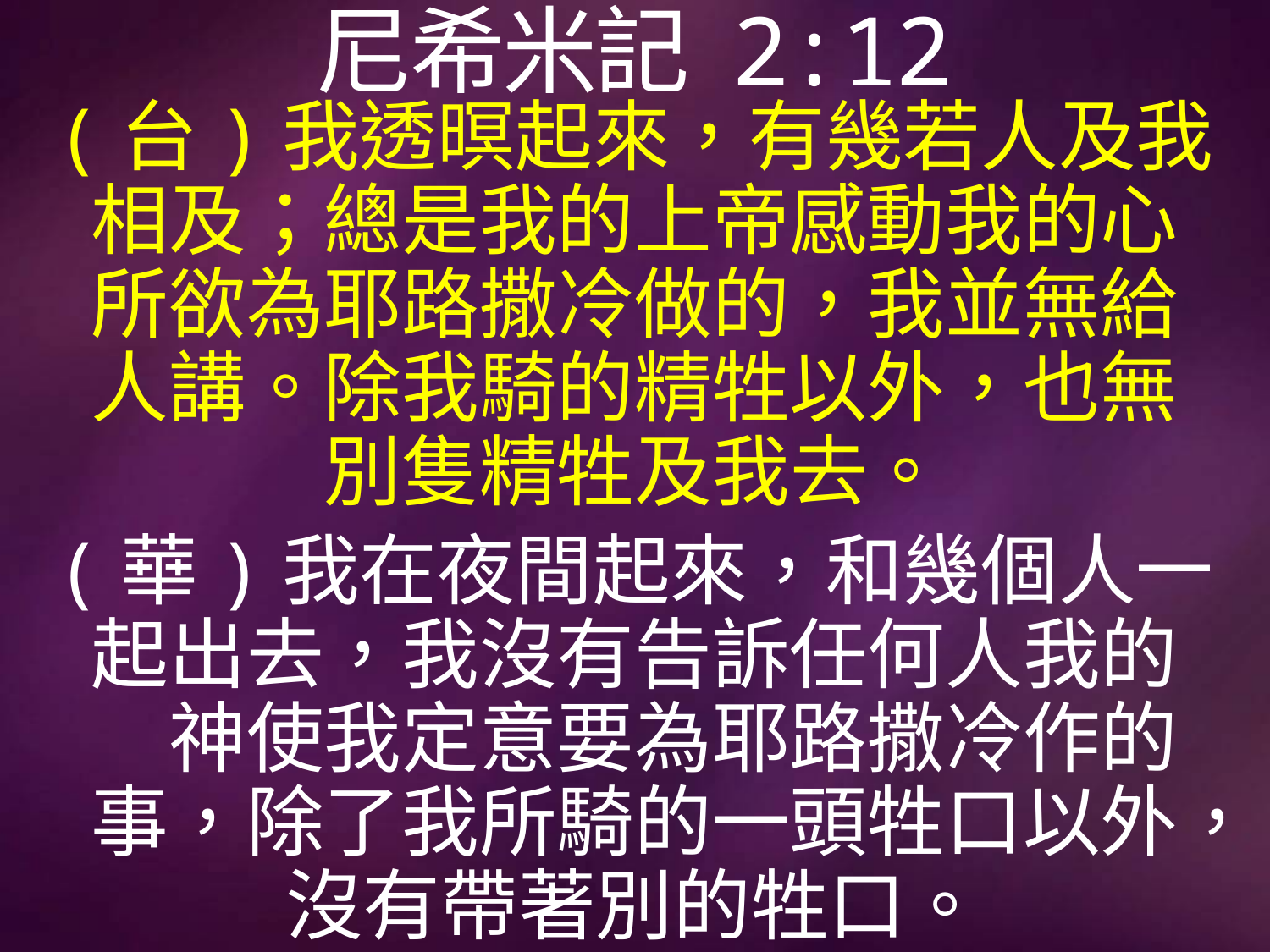

# 尼希米記 2:12
(台)我透暝起來，有幾若人及我相及；總是我的上帝感動我的心所欲為耶路撒冷做的，我並無給人講。除我騎的精牲以外，也無別隻精牲及我去。
(華)我在夜間起來，和幾個人一起出去，我沒有告訴任何人我的　神使我定意要為耶路撒冷作的事，除了我所騎的一頭牲口以外，沒有帶著別的牲口。